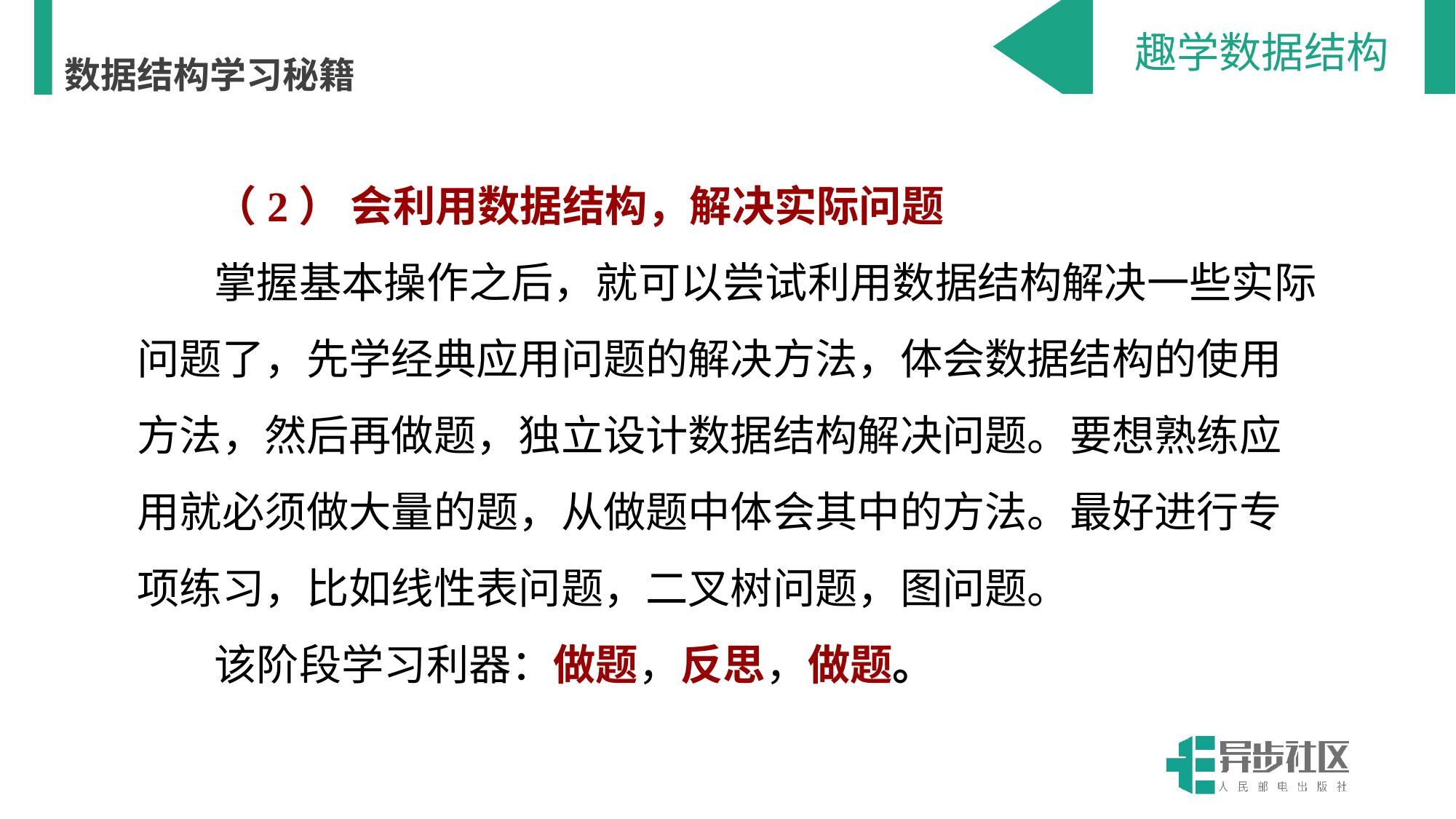

趣学数据结构

数据结构学习秘籍
（2） 会利用数据结构，解决实际问题
掌握基本操作之后，就可以尝试利用数据结构解决一些实际问题了，先学经典应用问题的解决方法，体会数据结构的使用方法，然后再做题，独立设计数据结构解决问题。要想熟练应用就必须做大量的题，从做题中体会其中的方法。最好进行专项练习，比如线性表问题，二叉树问题，图问题。
该阶段学习利器：做题，反思，做题。